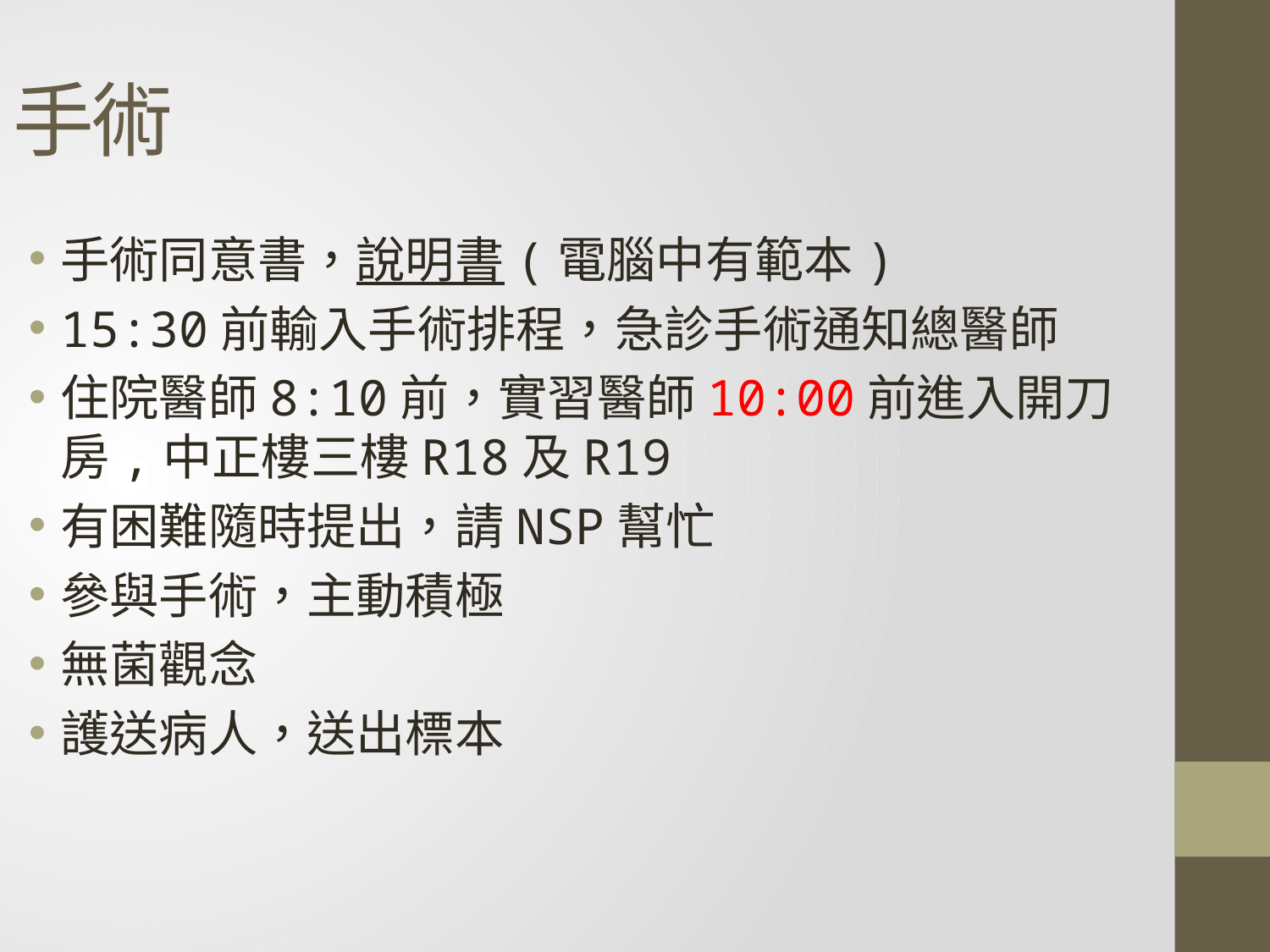

手術
手術同意書，說明書(電腦中有範本)
15:30前輸入手術排程，急診手術通知總醫師
住院醫師8:10前，實習醫師10:00前進入開刀房,中正樓三樓R18及R19
有困難隨時提出，請NSP幫忙
參與手術，主動積極
無菌觀念
護送病人，送出標本